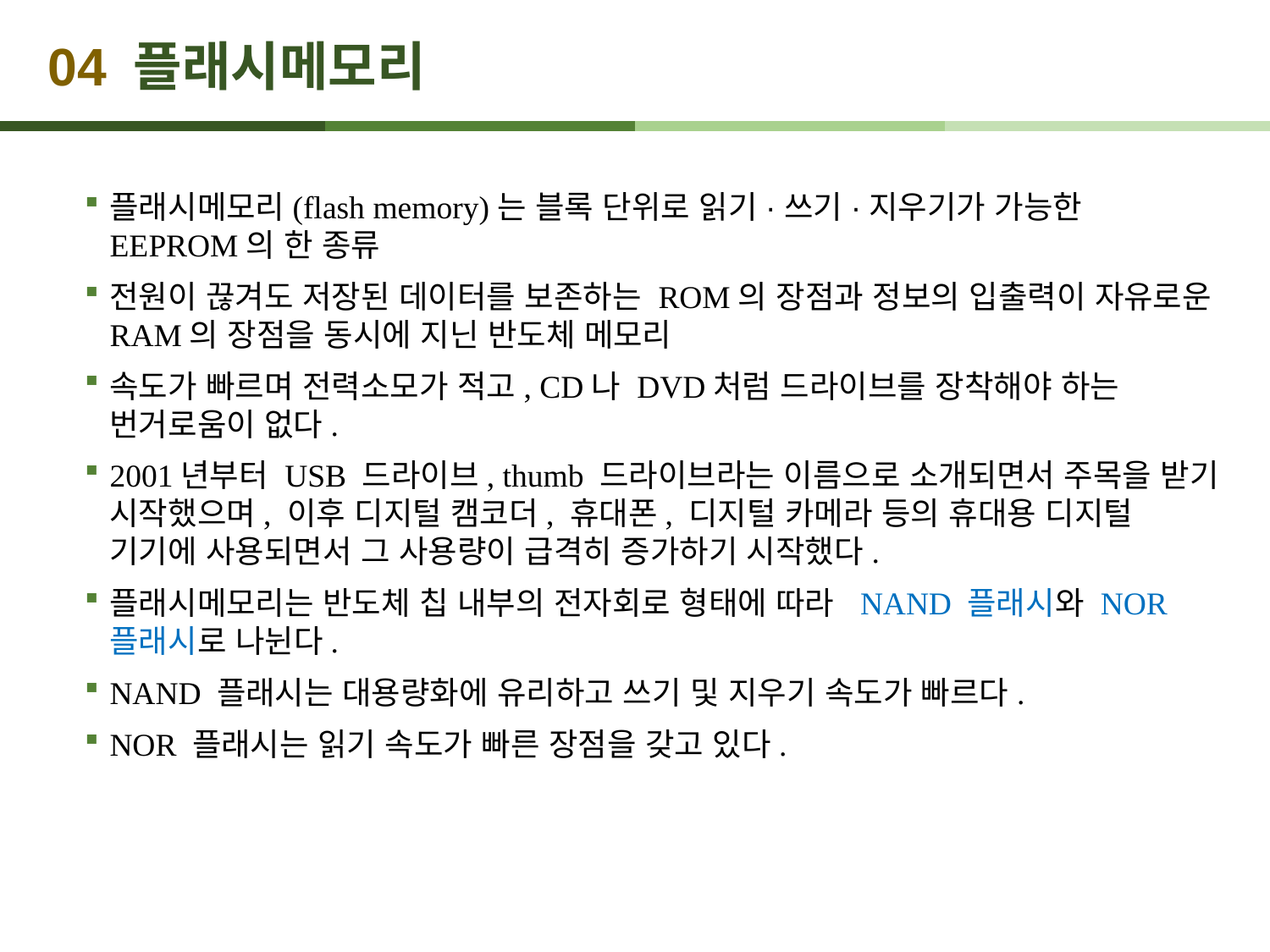

# 04 플래시메모리

플래시메모리(flash memory)는 블록 단위로 읽기 ∙ 쓰기 ∙ 지우기가 가능한 EEPROM의 한 종류
전원이 끊겨도 저장된 데이터를 보존하는 ROM의 장점과 정보의 입출력이 자유로운 RAM의 장점을 동시에 지닌 반도체 메모리
속도가 빠르며 전력소모가 적고, CD나 DVD처럼 드라이브를 장착해야 하는 번거로움이 없다.
2001년부터 USB 드라이브, thumb 드라이브라는 이름으로 소개되면서 주목을 받기 시작했으며, 이후 디지털 캠코더, 휴대폰, 디지털 카메라 등의 휴대용 디지털 기기에 사용되면서 그 사용량이 급격히 증가하기 시작했다.
플래시메모리는 반도체 칩 내부의 전자회로 형태에 따라  NAND 플래시와 NOR 플래시로 나뉜다.
NAND 플래시는 대용량화에 유리하고 쓰기 및 지우기 속도가 빠르다.
NOR 플래시는 읽기 속도가 빠른 장점을 갖고 있다.